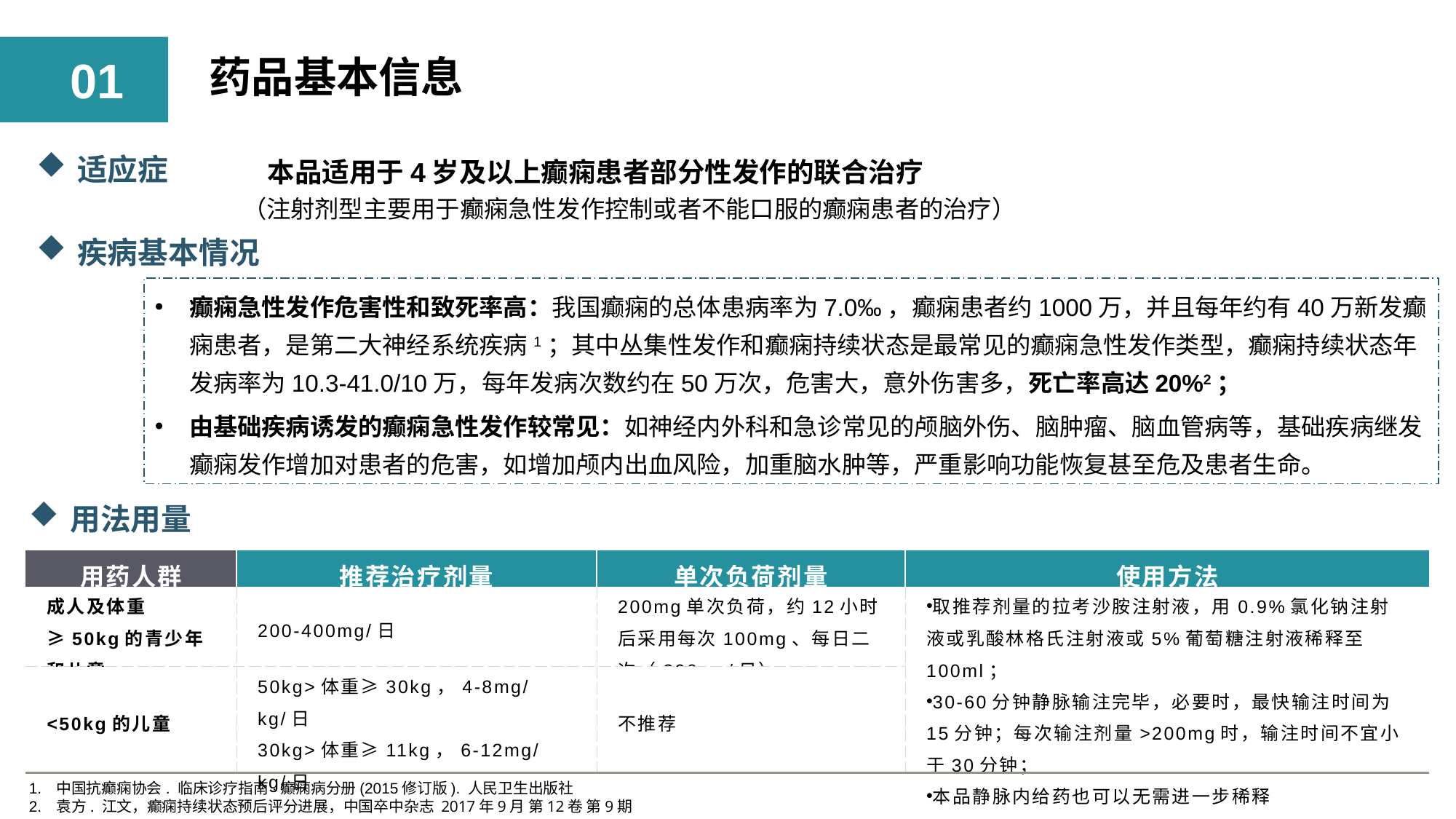

01
药品基本信息

   本品适用于4岁及以上癫痫患者部分性发作的联合治疗
（注射剂型主要用于癫痫急性发作控制或者不能口服的癫痫患者的治疗）
适应症
疾病基本情况
癫痫急性发作危害性和致死率高：我国癫痫的总体患病率为7.0‰，癫痫患者约1000万，并且每年约有40万新发癫痫患者，是第二大神经系统疾病1；其中丛集性发作和癫痫持续状态是最常见的癫痫急性发作类型，癫痫持续状态年发病率为10.3-41.0/10万，每年发病次数约在50万次，危害大，意外伤害多，死亡率高达20%2；
由基础疾病诱发的癫痫急性发作较常见：如神经内外科和急诊常见的颅脑外伤、脑肿瘤、脑血管病等，基础疾病继发癫痫发作增加对患者的危害，如增加颅内出血风险，加重脑水肿等，严重影响功能恢复甚至危及患者生命。
用法用量
| 用药人群 | 推荐治疗剂量 | 单次负荷剂量 | 使用方法 |
| --- | --- | --- | --- |
| 成人及体重≥50kg的青少年和儿童 | 200-400mg/日 | 200mg单次负荷，约12小时后采用每次100mg、每日二次（200mg/日） | 取推荐剂量的拉考沙胺注射液，用0.9%氯化钠注射液或乳酸林格氏注射液或5%葡萄糖注射液稀释至100ml； 30-60分钟静脉输注完毕，必要时，最快输注时间为15分钟；每次输注剂量>200mg时，输注时间不宜小于30分钟； 本品静脉内给药也可以无需进一步稀释 |
| <50kg的儿童 | 50kg>体重≥30kg，4-8mg/kg/日 30kg>体重≥11kg，6-12mg/kg/日 | 不推荐 |  |
中国抗癫痫协会. 临床诊疗指南·癫痫病分册(2015修订版). 人民卫生出版社
袁方. 江文，癫痫持续状态预后评分进展，中国卒中杂志 2017年9月 第12卷 第9期